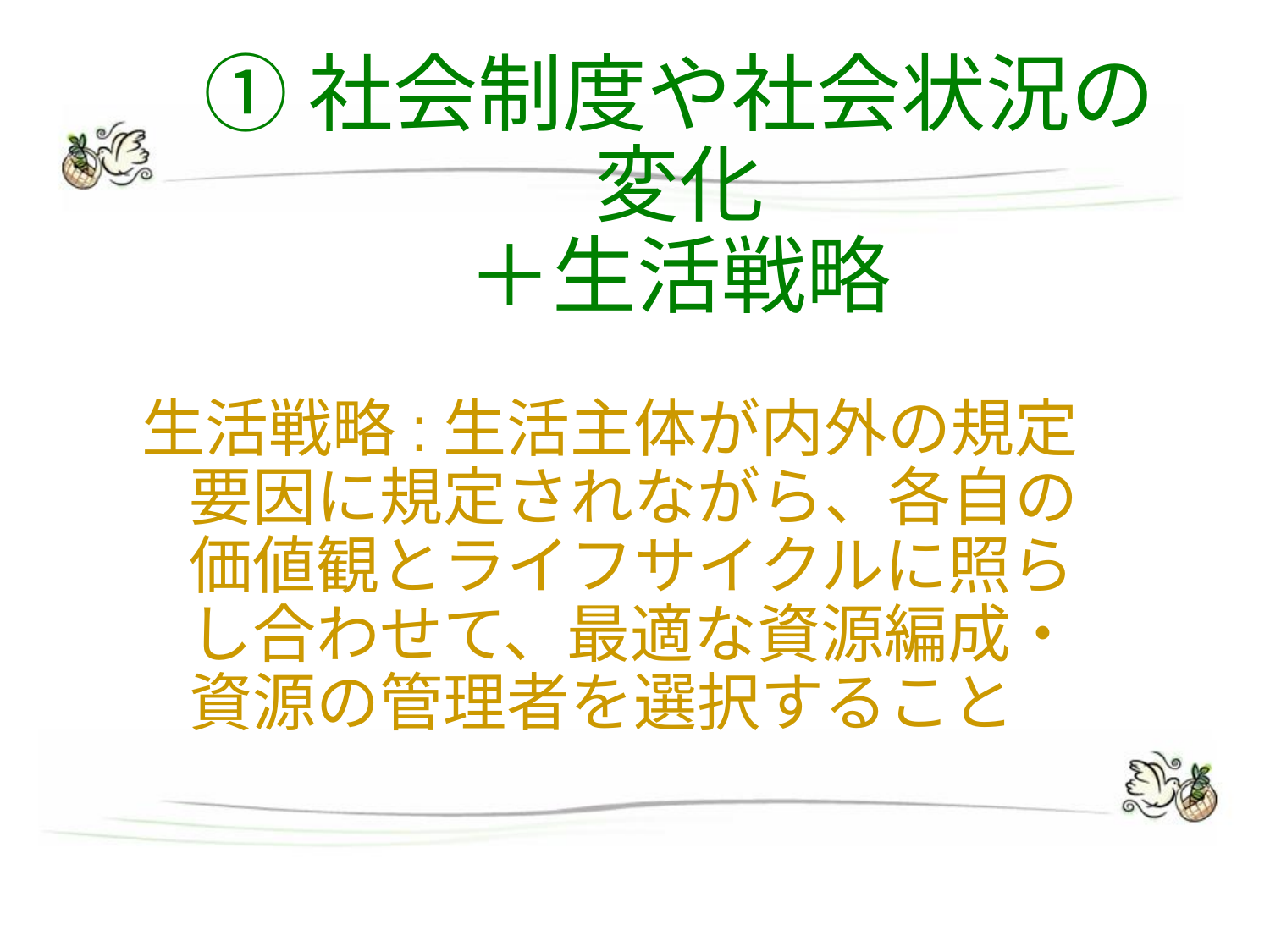

# ①社会制度や社会状況の変化 ＋生活戦略

生活戦略:生活主体が内外の規定要因に規定されながら、各自の価値観とライフサイクルに照らし合わせて、最適な資源編成・資源の管理者を選択すること